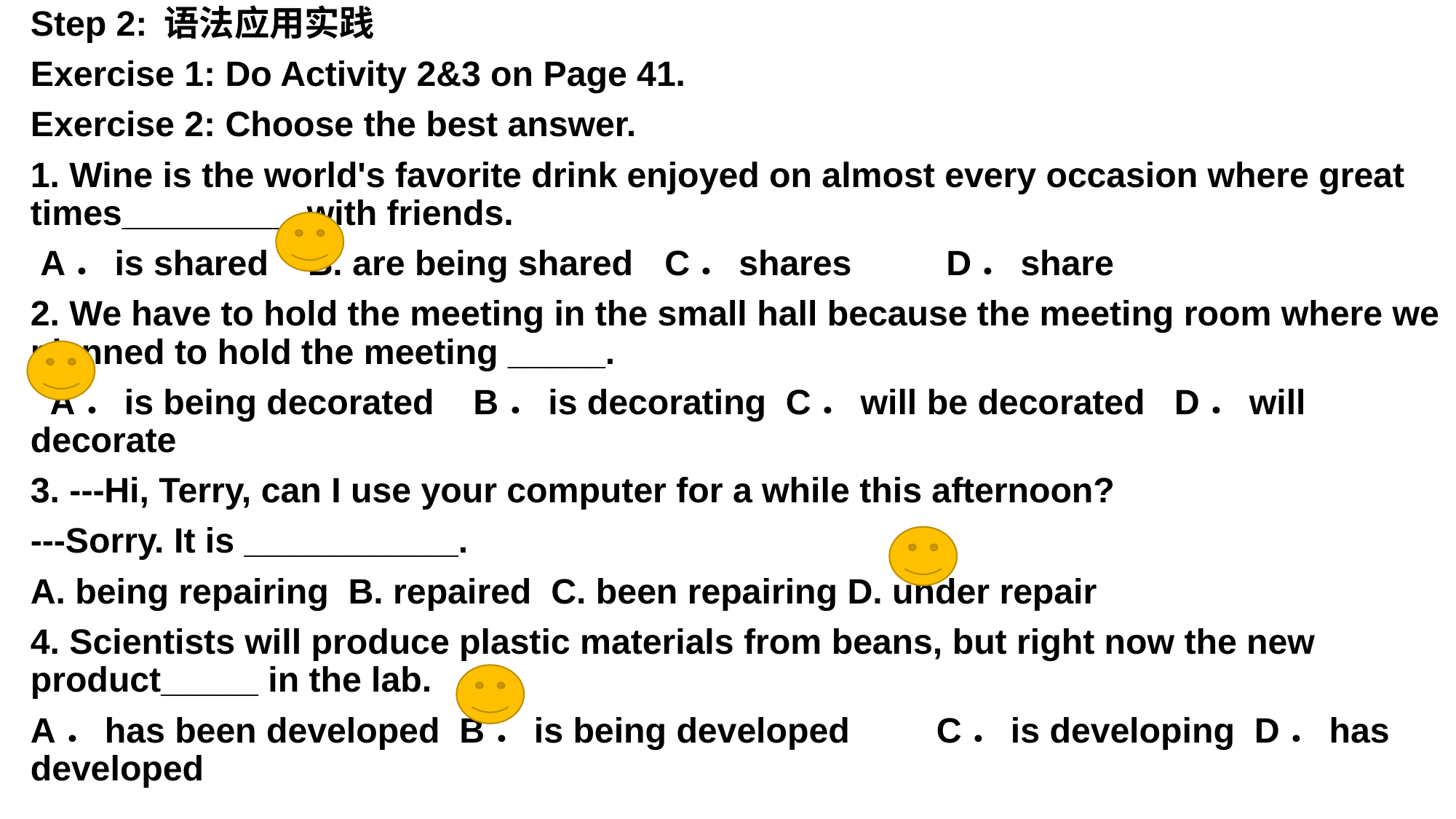

Step 2: 语法应用实践
Exercise 1: Do Activity 2&3 on Page 41.
Exercise 2: Choose the best answer.
1. Wine is the world's favorite drink enjoyed on almost every occasion where great times_________ with friends.
 A．is shared    B. are being shared	C．shares	 D．share
2. We have to hold the meeting in the small hall because the meeting room where we planned to hold the meeting _____.
  A．is being decorated    B．is decorating  C．will be decorated   D．will decorate
3. ---Hi, Terry, can I use your computer for a while this afternoon?
---Sorry. It is ___________.
A. being repairing  B. repaired  C. been repairing D. under repair
4. Scientists will produce plastic materials from beans, but right now the new product_____ in the lab.
A．has been developed  B．is being developed	C．is developing  D．has developed